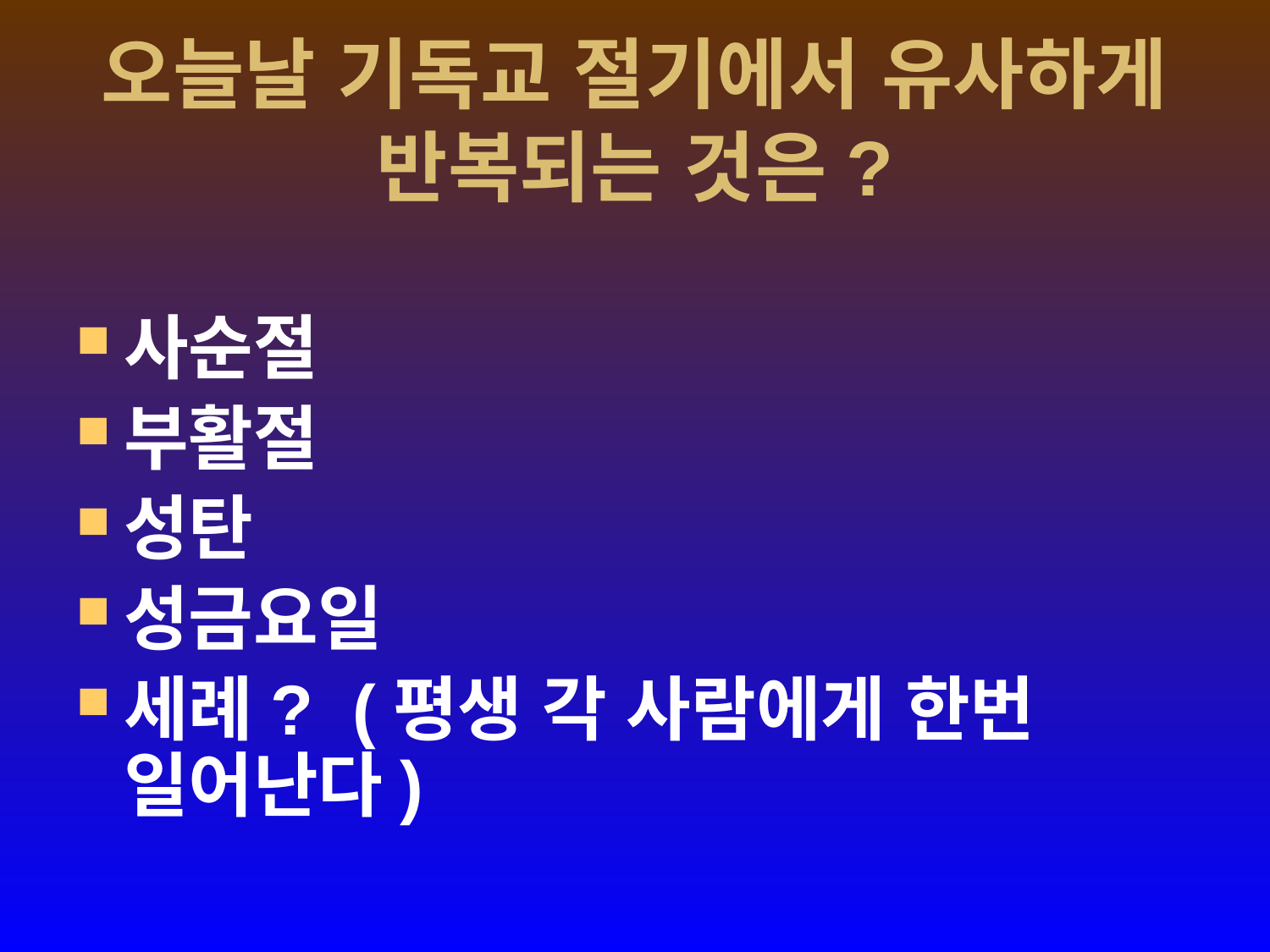

# 오늘날 기독교 절기에서 유사하게 반복되는 것은?
사순절
부활절
성탄
성금요일
세례?  (평생 각 사람에게 한번 일어난다)